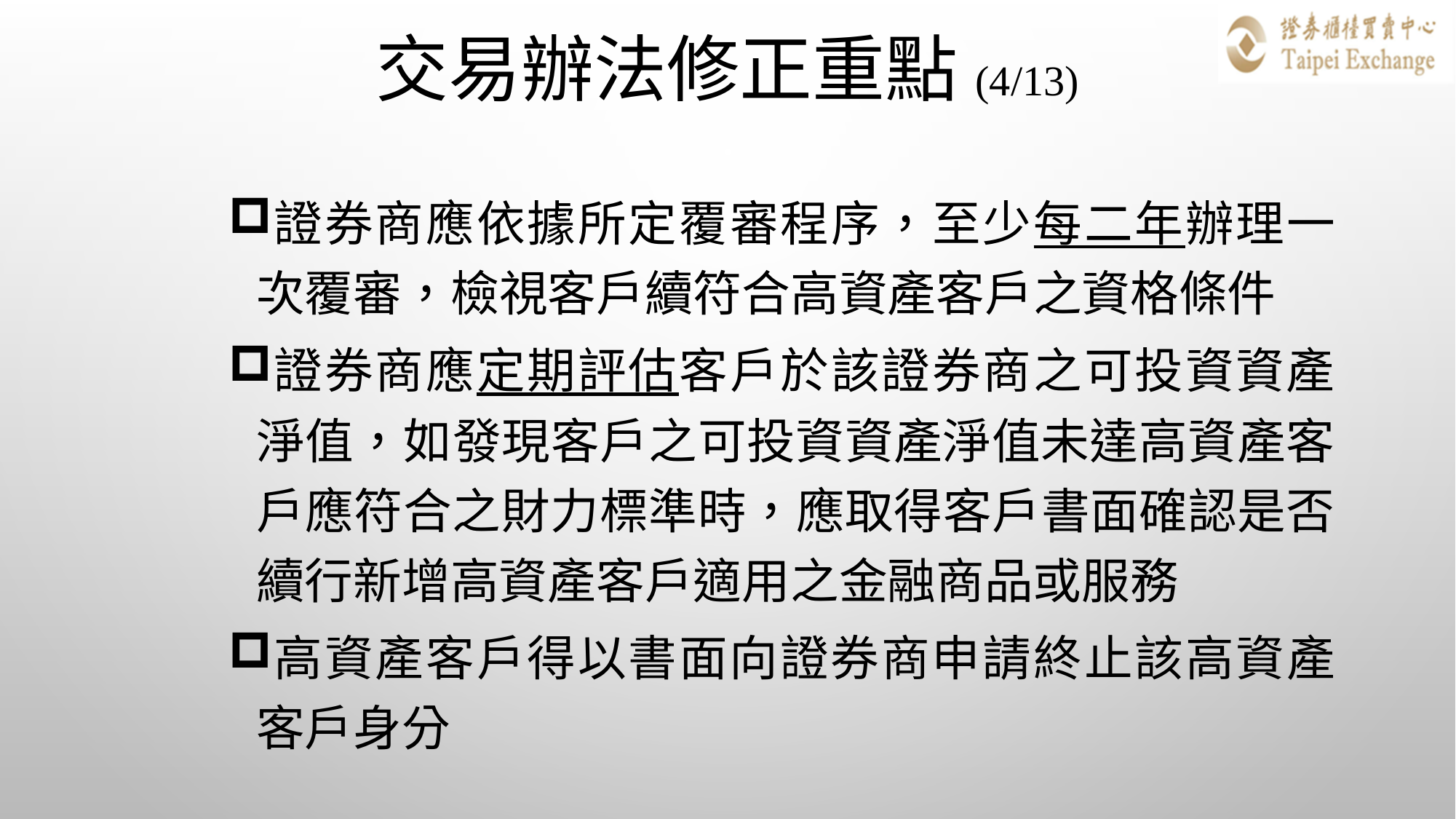

# 交易辦法修正重點(4/13)
證券商應依據所定覆審程序，至少每二年辦理一次覆審，檢視客戶續符合高資產客戶之資格條件
證券商應定期評估客戶於該證券商之可投資資產淨值，如發現客戶之可投資資產淨值未達高資產客戶應符合之財力標準時，應取得客戶書面確認是否續行新增高資產客戶適用之金融商品或服務
高資產客戶得以書面向證券商申請終止該高資產客戶身分